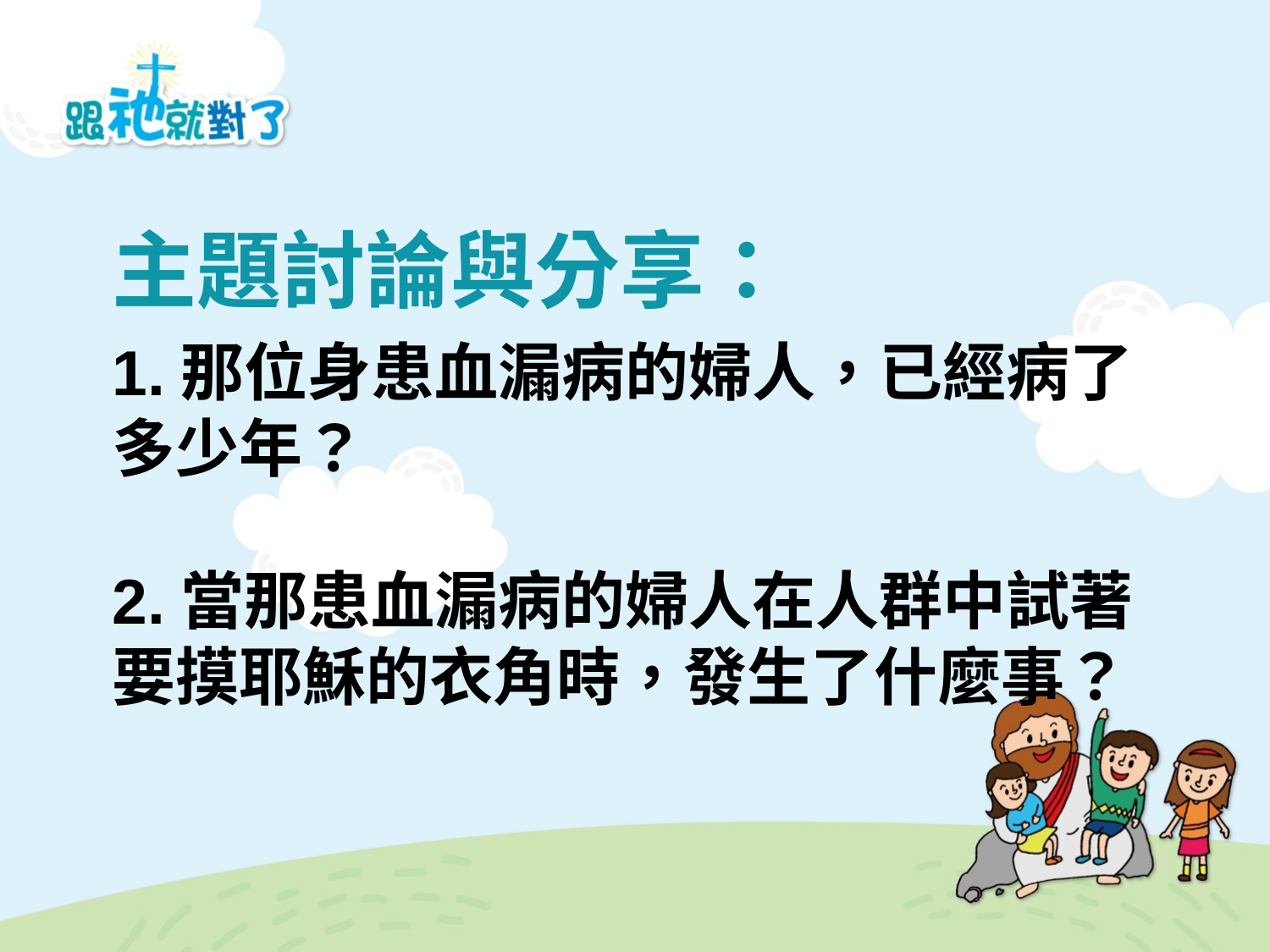

主題討論與分享：
1.那位身患血漏病的婦人，已經病了多少年？

2.當那患血漏病的婦人在人群中試著要摸耶穌的衣角時，發生了什麼事？